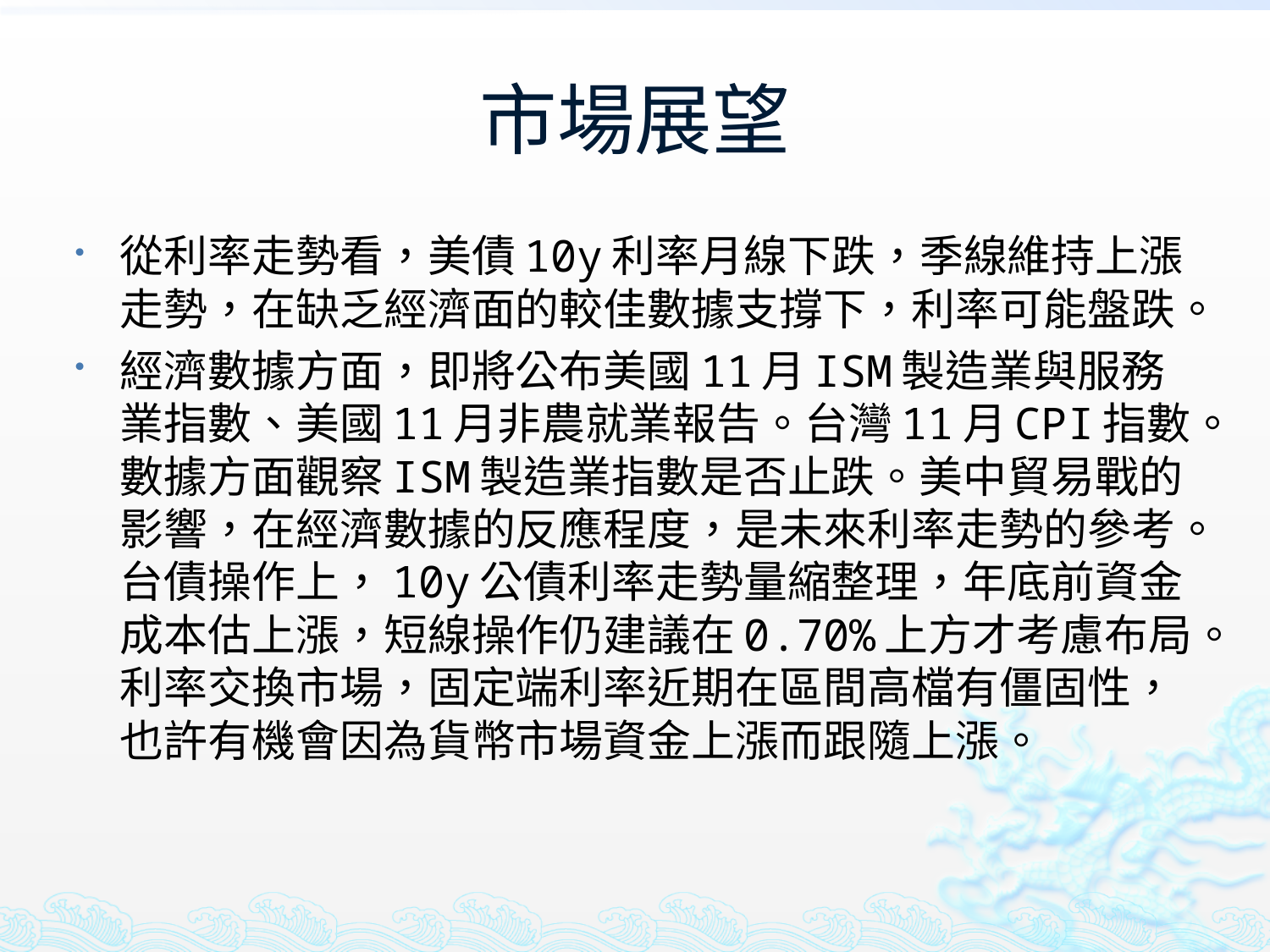

# 市場展望
從利率走勢看，美債10y利率月線下跌，季線維持上漲走勢，在缺乏經濟面的較佳數據支撐下，利率可能盤跌。
經濟數據方面，即將公布美國11月ISM製造業與服務業指數、美國11月非農就業報告。台灣11月CPI指數。數據方面觀察ISM製造業指數是否止跌。美中貿易戰的影響，在經濟數據的反應程度，是未來利率走勢的參考。台債操作上，10y公債利率走勢量縮整理，年底前資金成本估上漲，短線操作仍建議在0.70%上方才考慮布局。利率交換市場，固定端利率近期在區間高檔有僵固性，也許有機會因為貨幣市場資金上漲而跟隨上漲。